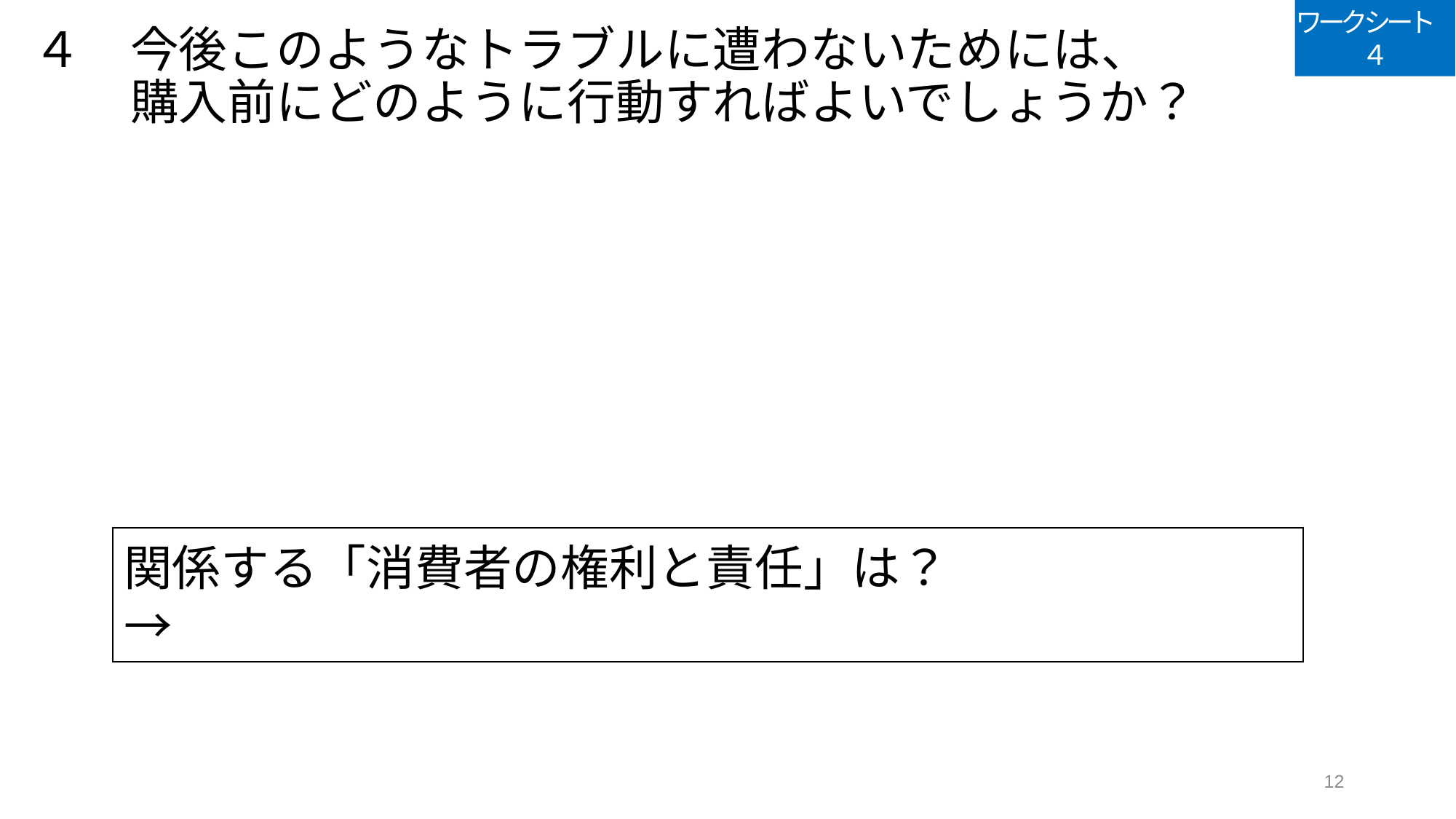

ワークシート　４
４　今後このようなトラブルに遭わないためには、
　　購入前にどのように行動すればよいでしょうか？
関係する「消費者の権利と責任」は？
→
12